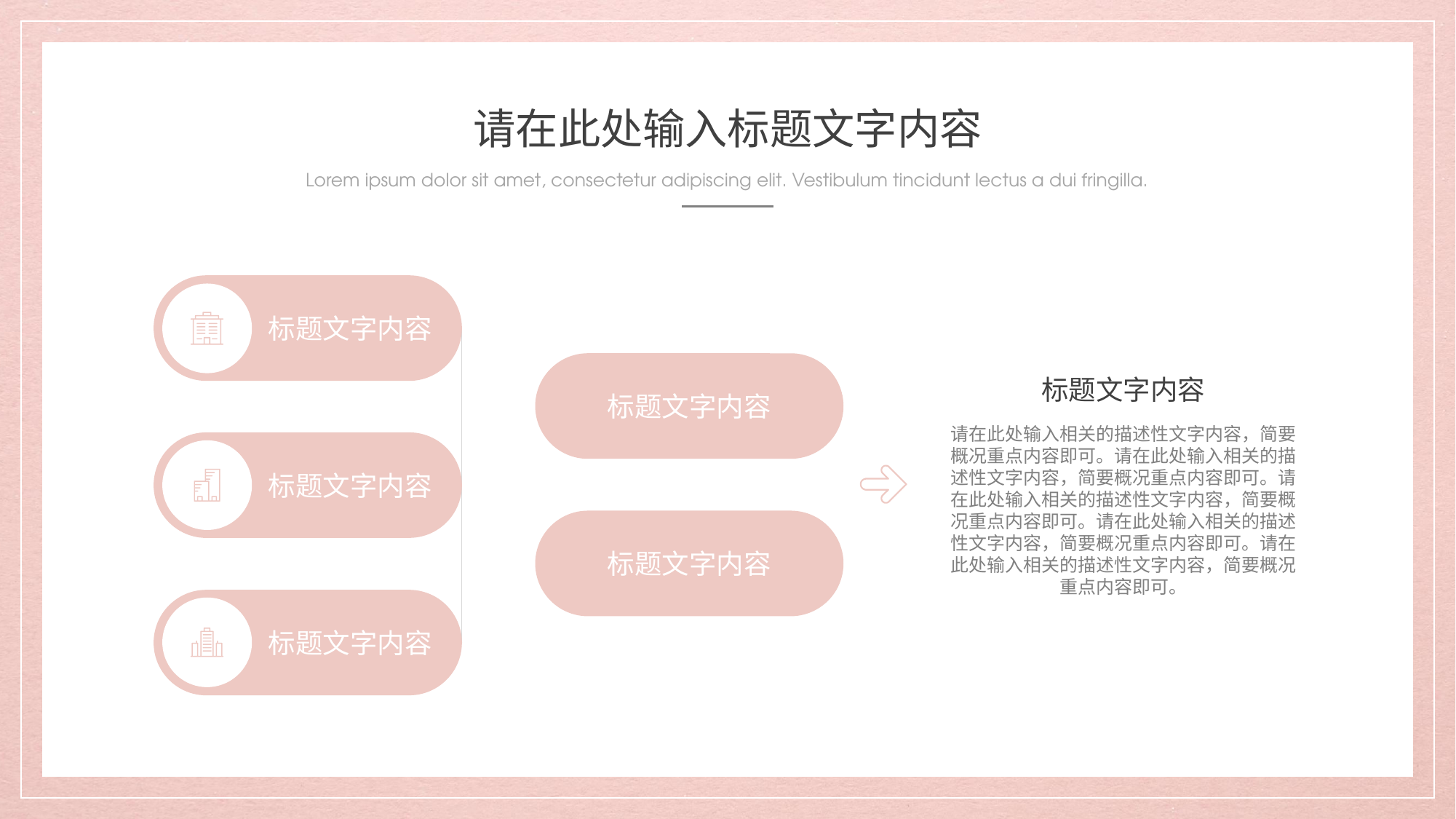

请在此处输入标题文字内容
Lorem ipsum dolor sit amet, consectetur adipiscing elit. Vestibulum tincidunt lectus a dui fringilla.

标题文字内容

标题文字内容

标题文字内容

标题文字内容

标题文字内容

标题文字内容
请在此处输入相关的描述性文字内容，简要概况重点内容即可。请在此处输入相关的描述性文字内容，简要概况重点内容即可。请在此处输入相关的描述性文字内容，简要概况重点内容即可。请在此处输入相关的描述性文字内容，简要概况重点内容即可。请在此处输入相关的描述性文字内容，简要概况重点内容即可。